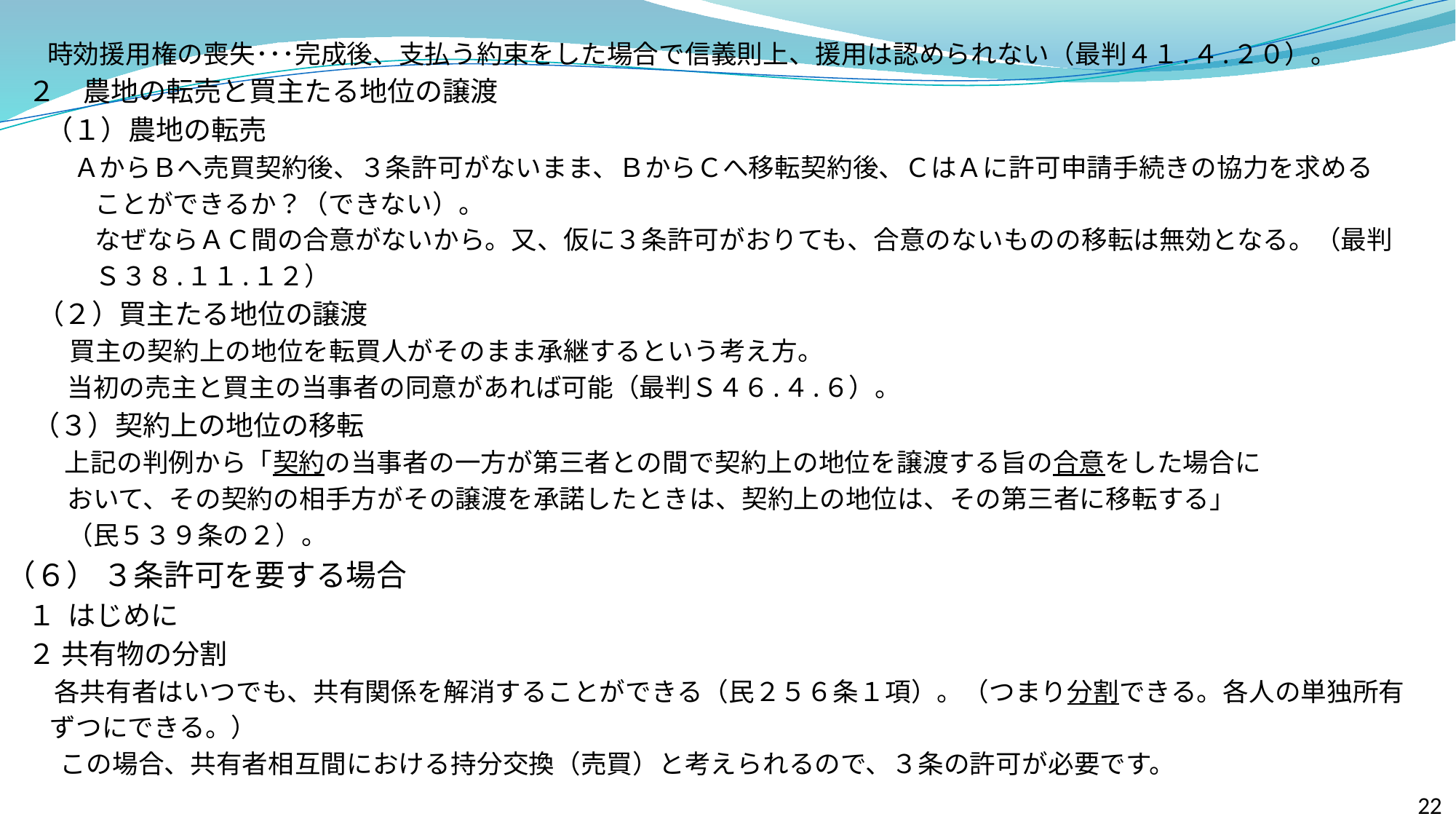

時効援用権の喪失･･･完成後、支払う約束をした場合で信義則上、援用は認められない（最判４１.４.２０）。
   ２　農地の転売と買主たる地位の譲渡
　  （１）農地の転売
　　        ＡからＢへ売買契約後、３条許可がないまま、ＢからＣへ移転契約後、ＣはＡに許可申請手続きの協力を求める
　　　  ことができるか？（できない）。
　　　  なぜならＡＣ間の合意がないから。又、仮に３条許可がおりても、合意のないものの移転は無効となる。（最判
　　　  Ｓ３８.１１.１２）
　  （２）買主たる地位の譲渡
　         買主の契約上の地位を転買人がそのまま承継するという考え方。
          当初の売主と買主の当事者の同意があれば可能（最判Ｓ４６.４.６）。
     （３）契約上の地位の移転
　        上記の判例から「契約の当事者の一方が第三者との間で契約上の地位を譲渡する旨の合意をした場合に
          おいて、その契約の相手方がその譲渡を承諾したときは、契約上の地位は、その第三者に移転する」
          （民５３９条の２）。
（６） ３条許可を要する場合
     １  はじめに
   ２ 共有物の分割
　  　     各共有者はいつでも、共有関係を解消することができる（民２５６条１項）。（つまり分割できる。各人の単独所有
       ずつにできる。）
　     この場合、共有者相互間における持分交換（売買）と考えられるので、３条の許可が必要です。

22